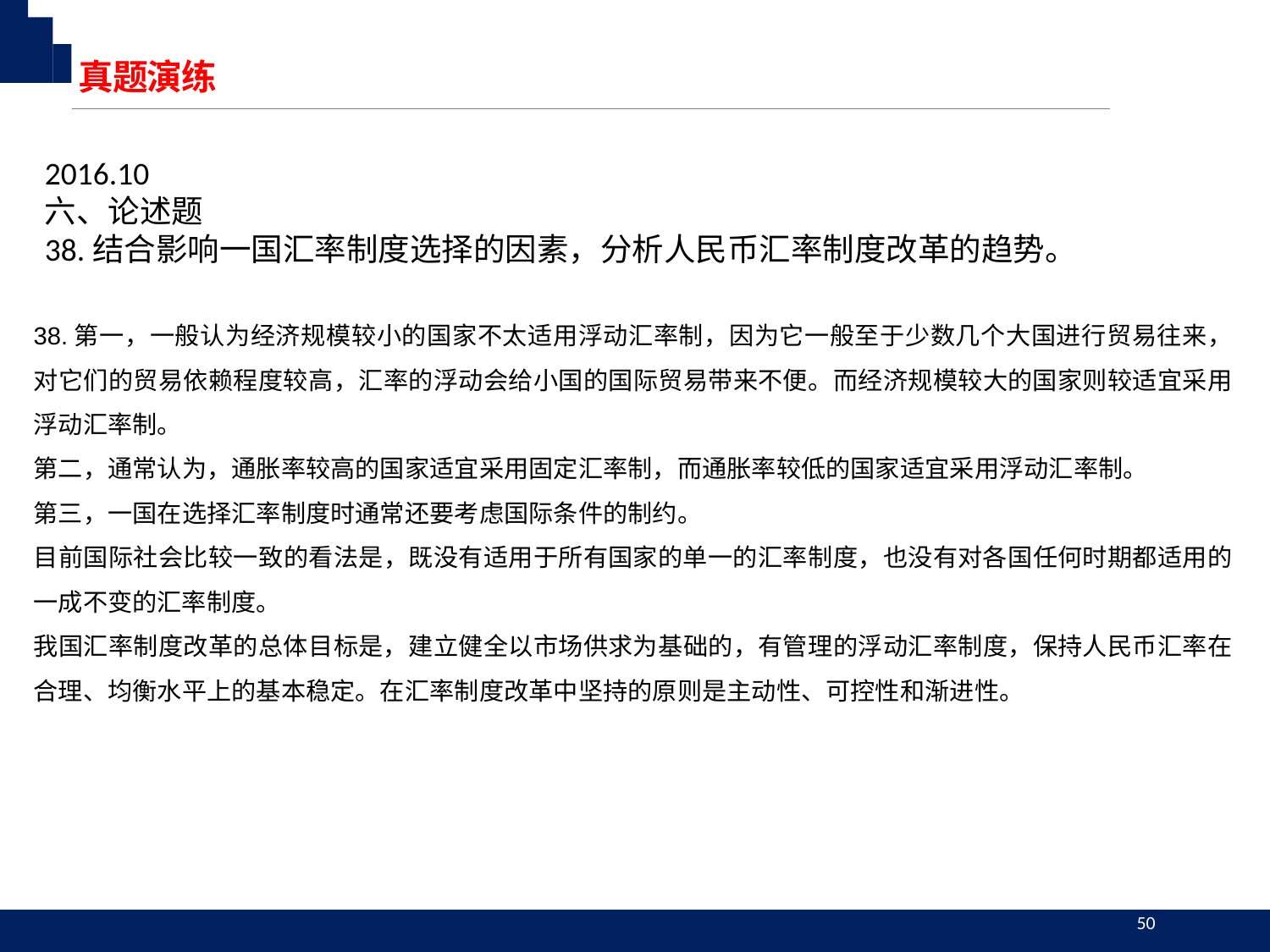

真题演练
2016.10
六、论述题
38.结合影响一国汇率制度选择的因素，分析人民币汇率制度改革的趋势。
38.第一，一般认为经济规模较小的国家不太适用浮动汇率制，因为它一般至于少数几个大国进行贸易往来，对它们的贸易依赖程度较高，汇率的浮动会给小国的国际贸易带来不便。而经济规模较大的国家则较适宜采用浮动汇率制。
第二，通常认为，通胀率较高的国家适宜采用固定汇率制，而通胀率较低的国家适宜采用浮动汇率制。
第三，一国在选择汇率制度时通常还要考虑国际条件的制约。
目前国际社会比较一致的看法是，既没有适用于所有国家的单一的汇率制度，也没有对各国任何时期都适用的一成不变的汇率制度。
我国汇率制度改革的总体目标是，建立健全以市场供求为基础的，有管理的浮动汇率制度，保持人民币汇率在合理、均衡水平上的基本稳定。在汇率制度改革中坚持的原则是主动性、可控性和渐进性。

50